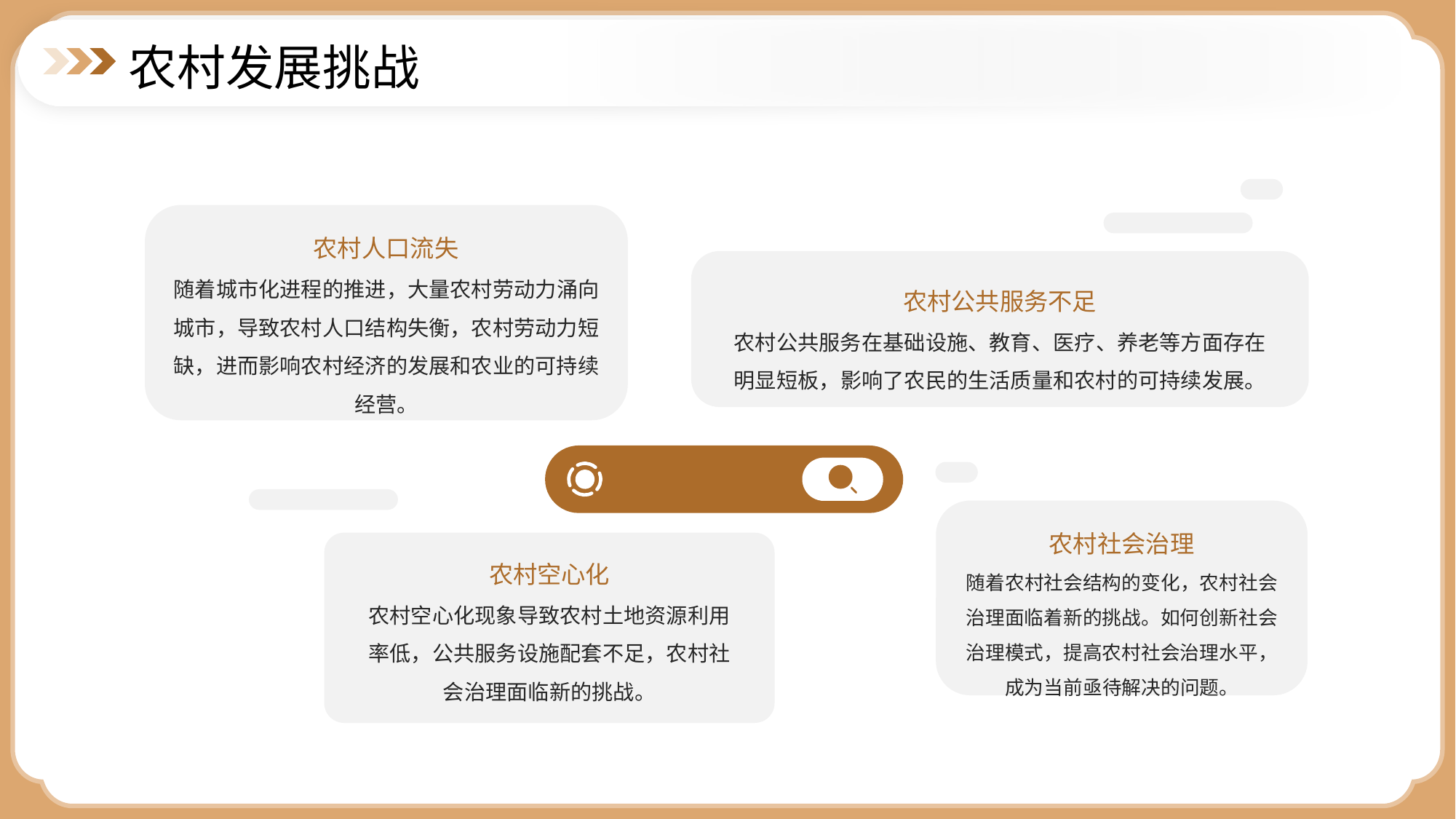

农村发展挑战

农村人口流失

农村公共服务不足
随着城市化进程的推进，大量农村劳动力涌向城市，导致农村人口结构失衡，农村劳动力短缺，进而影响农村经济的发展和农业的可持续经营。
农村公共服务在基础设施、教育、医疗、养老等方面存在明显短板，影响了农民的生活质量和农村的可持续发展。

农村社会治理

农村空心化
随着农村社会结构的变化，农村社会治理面临着新的挑战。如何创新社会治理模式，提高农村社会治理水平，成为当前亟待解决的问题。
农村空心化现象导致农村土地资源利用率低，公共服务设施配套不足，农村社会治理面临新的挑战。